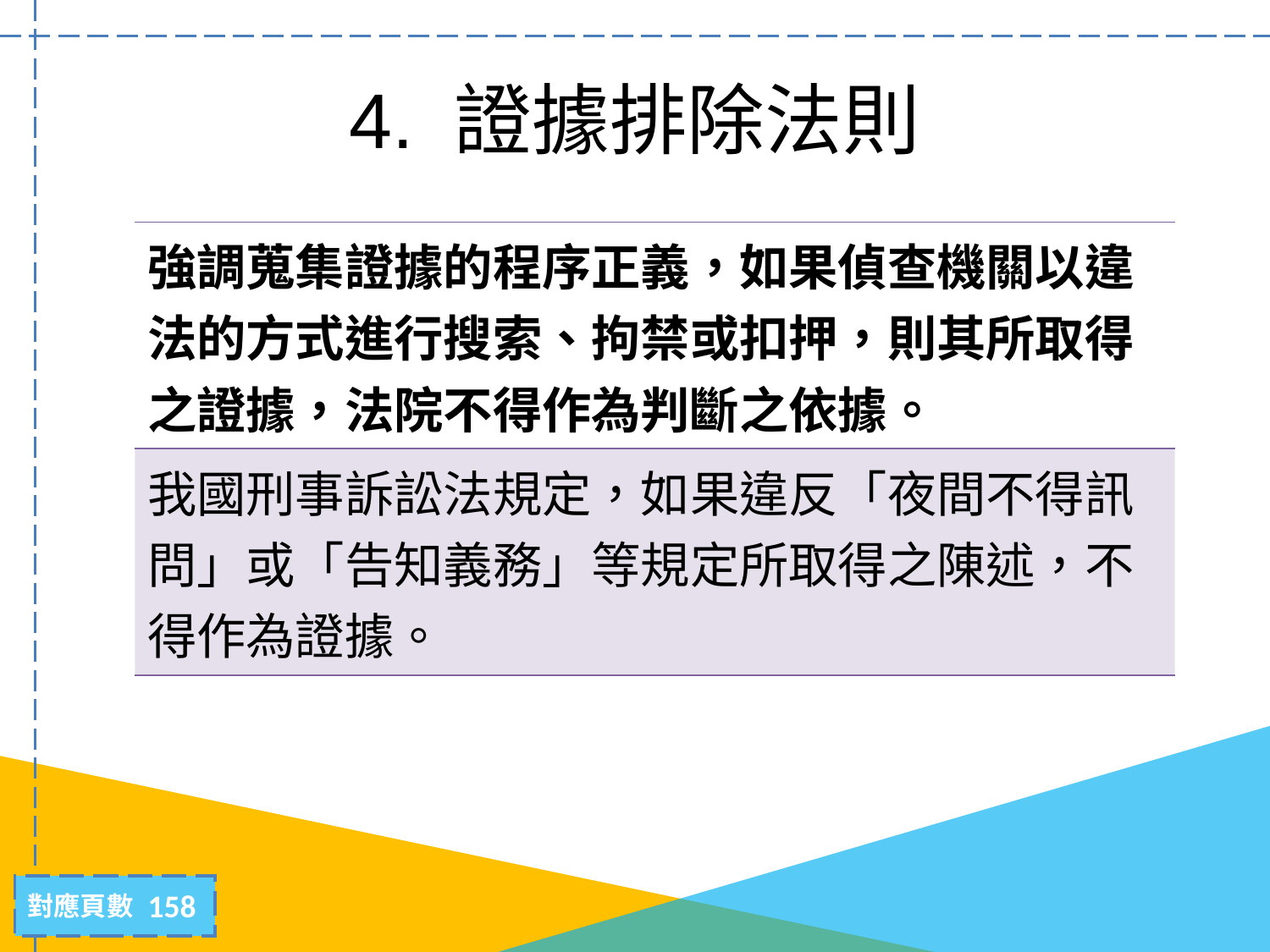

# 4. 證據排除法則
| 強調蒐集證據的程序正義，如果偵查機關以違法的方式進行搜索、拘禁或扣押，則其所取得之證據，法院不得作為判斷之依據。 |
| --- |
| 我國刑事訴訟法規定，如果違反「夜間不得訊問」或「告知義務」等規定所取得之陳述，不得作為證據。 |
158